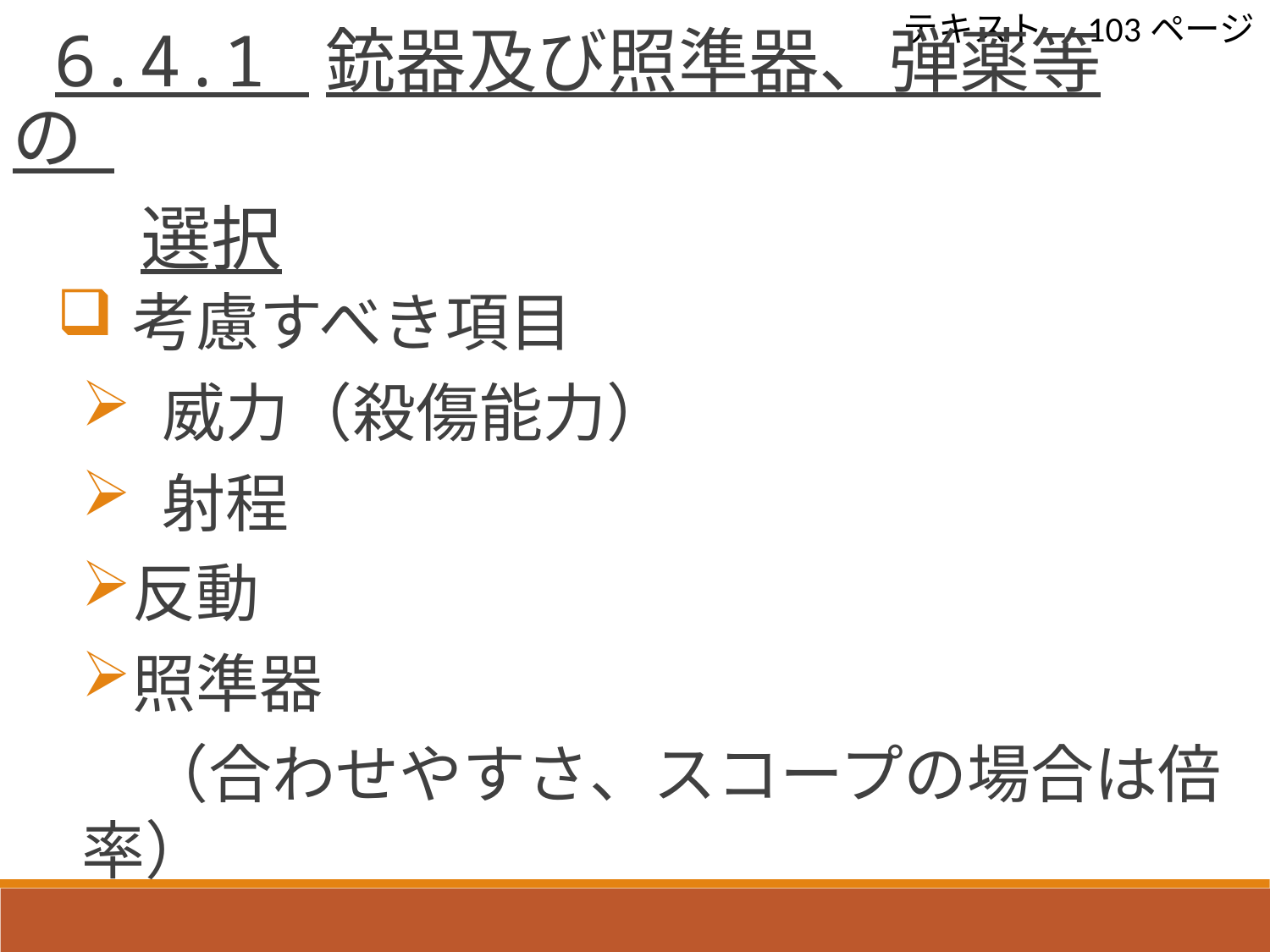

テキスト　103ページ
 6.4.1 銃器及び照準器、弾薬等の
       選択
考慮すべき項目
 威力（殺傷能力）
 射程
反動
照準器
　（合わせやすさ、スコープの場合は倍率）